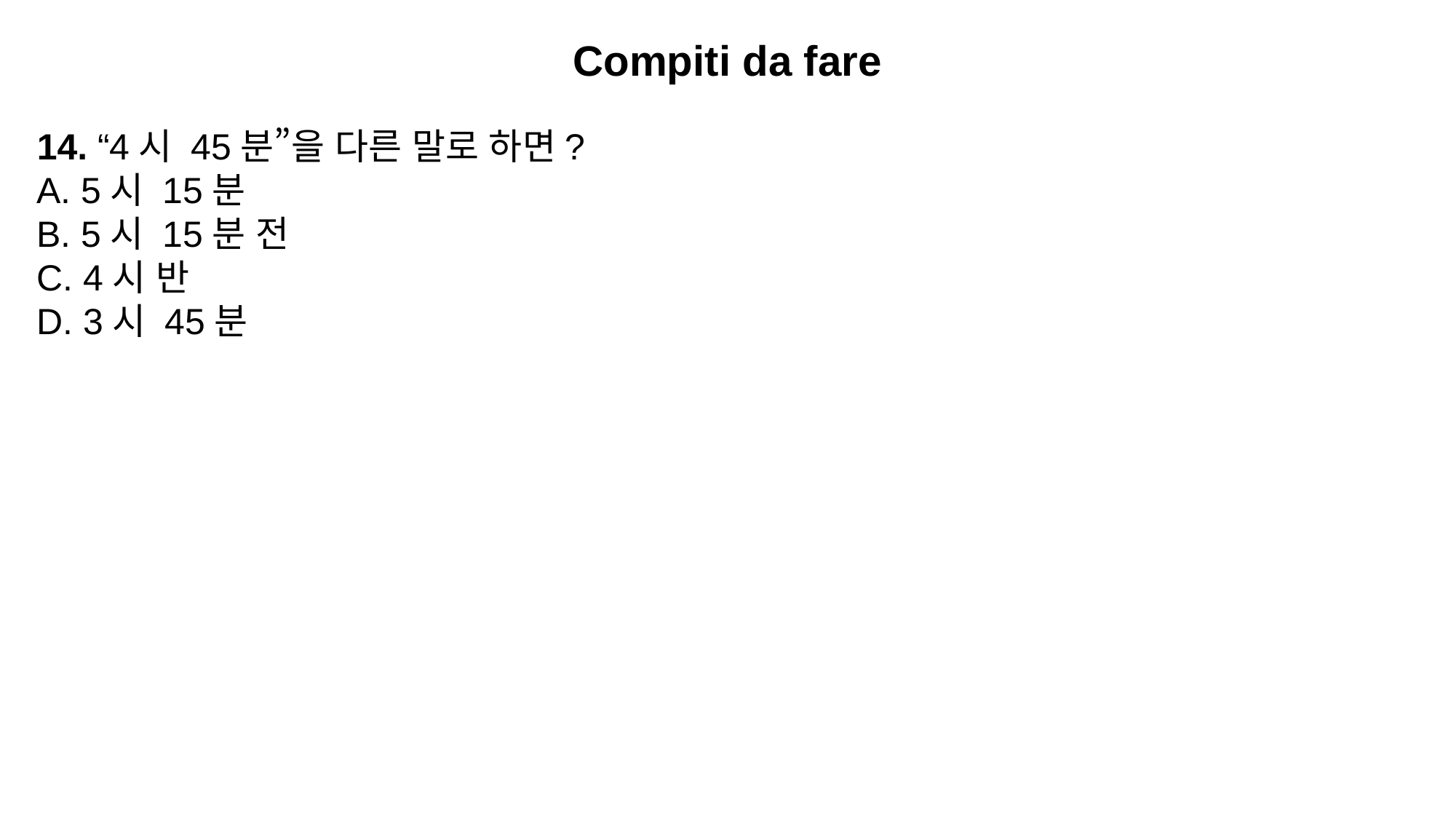

Compiti da fare
14. “4시 45분”을 다른 말로 하면?
A. 5시 15분
B. 5시 15분 전
C. 4시 반
D. 3시 45분